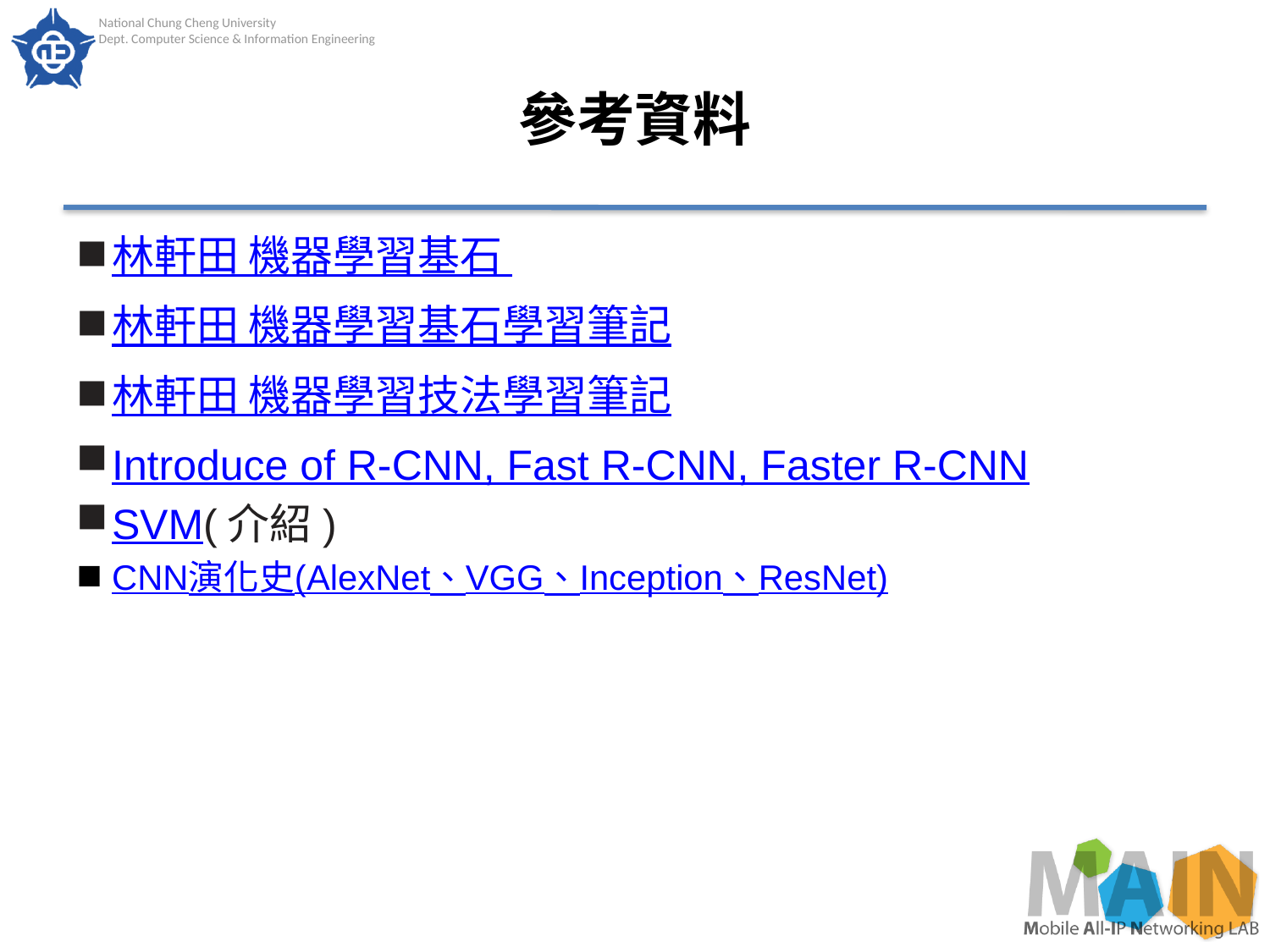

# 參考資料
林軒田 機器學習基石
林軒田 機器學習基石學習筆記
林軒田 機器學習技法學習筆記
Introduce of R-CNN, Fast R-CNN, Faster R-CNN
SVM(介紹)
CNN演化史(AlexNet、VGG、Inception、ResNet)